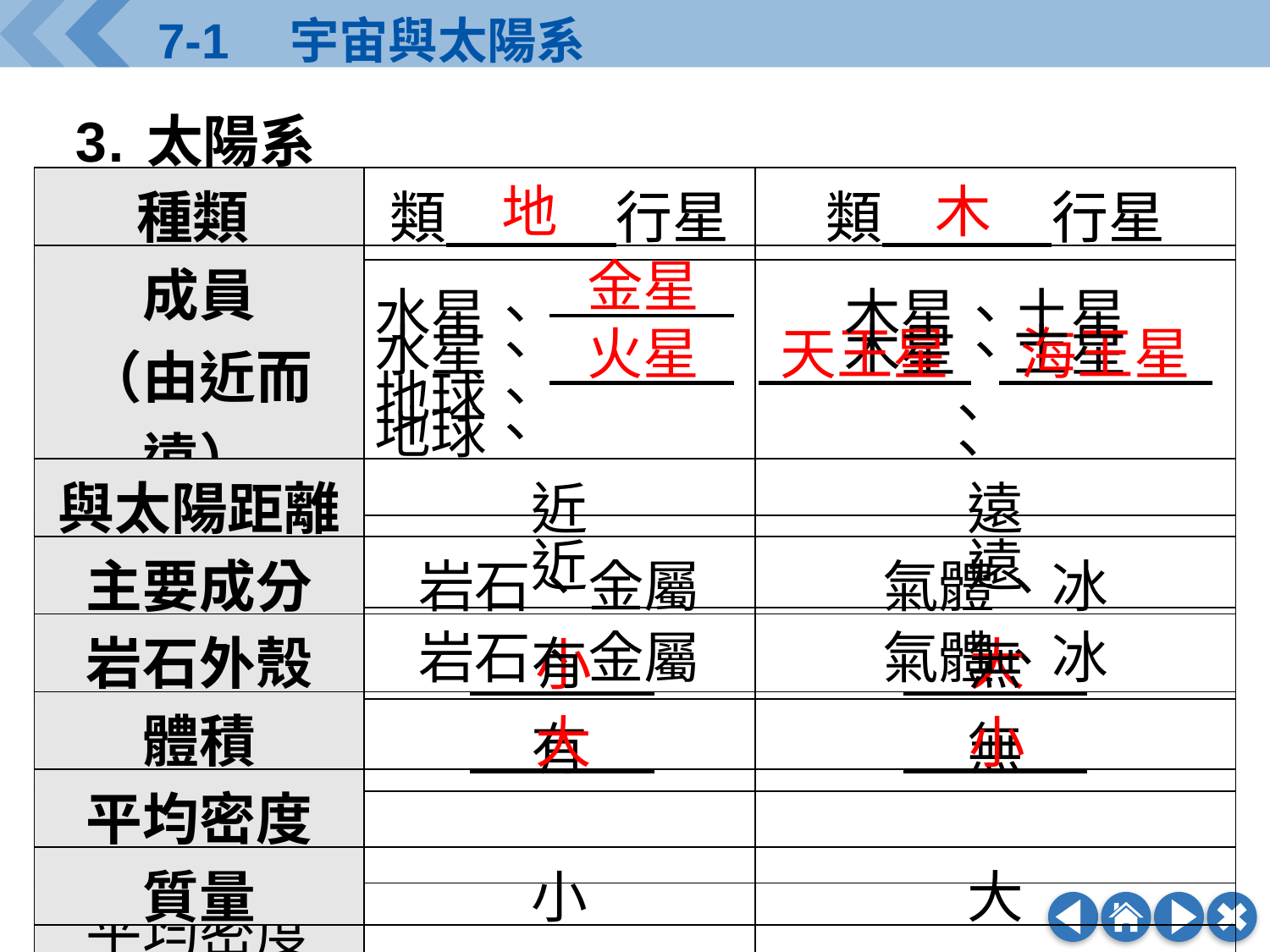

太陽系

| 種類 | 類　　　行星 | 類　　　行星 |
| --- | --- | --- |
| 成員 （由近而遠） | 水星、 地球、 | 木星、土星 、 |
| 與太陽距離 | 近 | 遠 |
| 主要成分 | 岩石、金屬 | 氣體、冰 |
| 岩石外殼 | 有 | 無 |
| 體積 |  |  |
| 平均密度 |  |  |
| 質量 | 小 | 大 |
| 種類 | 類　　　行星 | 類　　　行星 |
| --- | --- | --- |
| 成員 （由近而遠） | 水星、 地球、 | 木星、土星 、 |
| 與太陽距離 | 近 | 遠 |
| 主要成分 | 岩石、金屬 | 氣體、冰 |
| 岩石外殼 | 有 | 無 |
| 體積 |  |  |
| 平均密度 |  |  |
| 質量 | 小 | 大 |
地
木
金星
火星
天王星
海王星
小
大
大
小